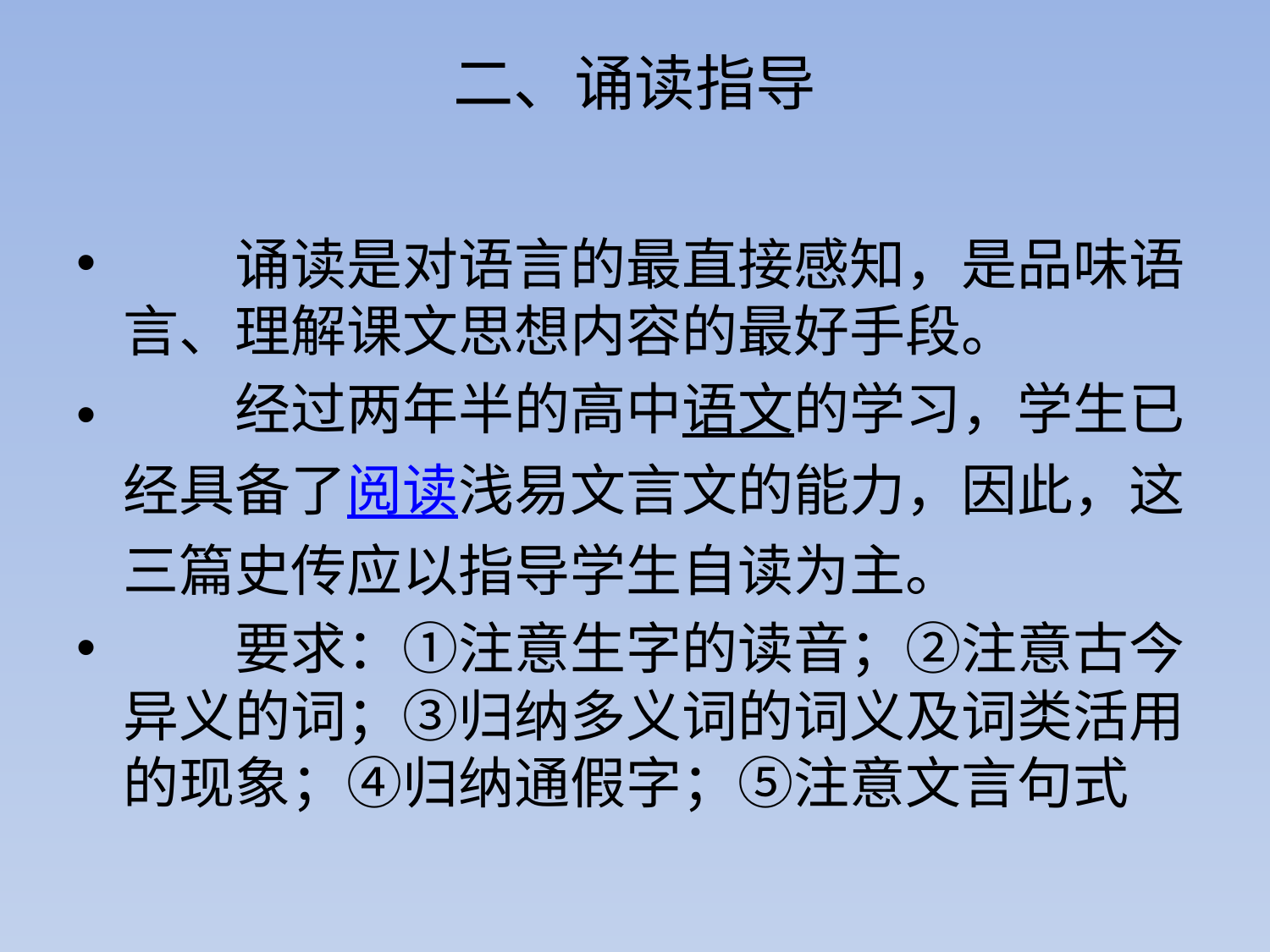

# 二、诵读指导
　　诵读是对语言的最直接感知，是品味语言、理解课文思想内容的最好手段。
　　经过两年半的高中语文的学习，学生已经具备了阅读浅易文言文的能力，因此，这三篇史传应以指导学生自读为主。
　　要求：①注意生字的读音；②注意古今异义的词；③归纳多义词的词义及词类活用的现象；④归纳通假字；⑤注意文言句式